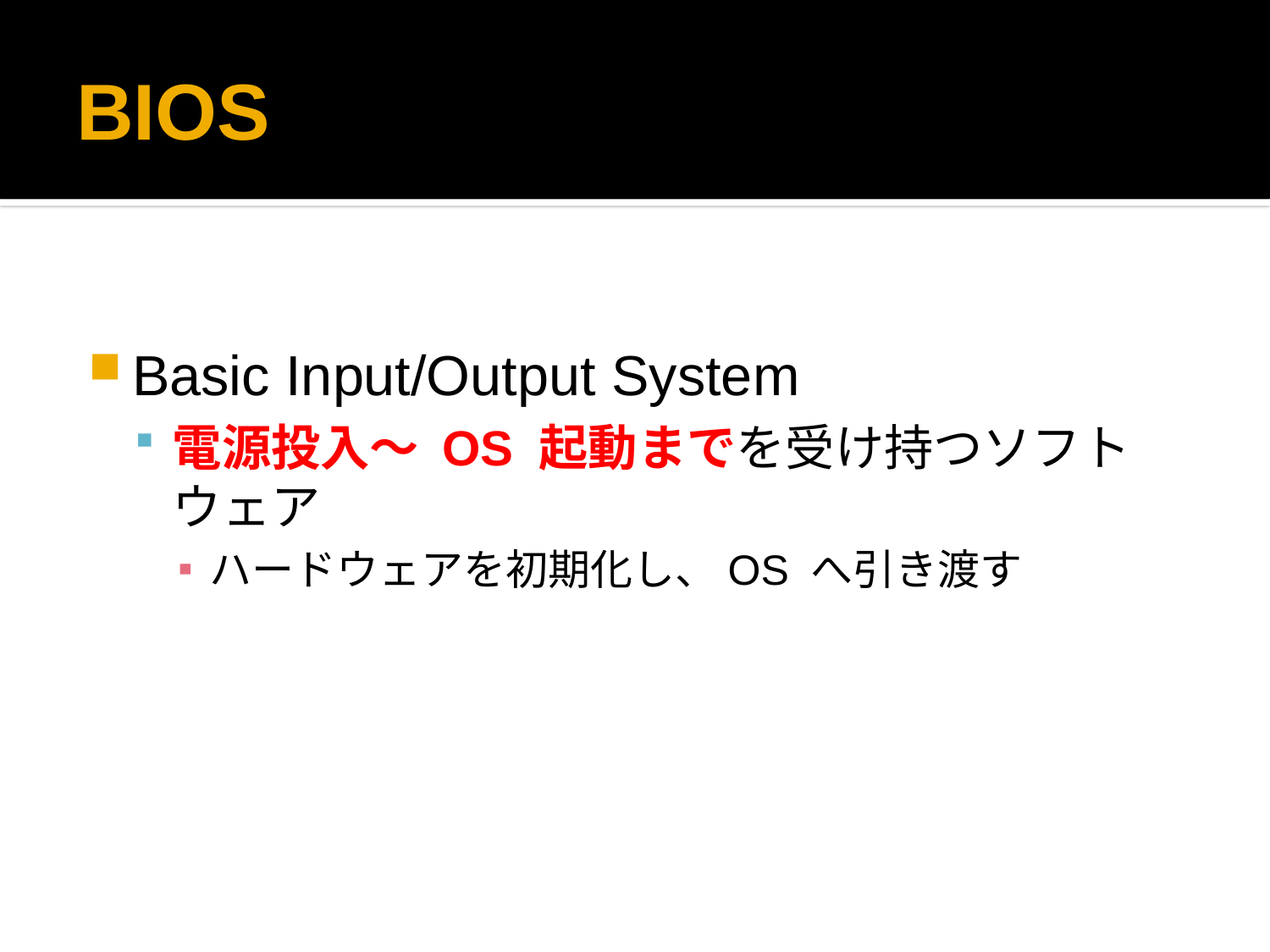

# BIOS
Basic Input/Output System
電源投入～ OS 起動までを受け持つソフトウェア
ハードウェアを初期化し、OS へ引き渡す